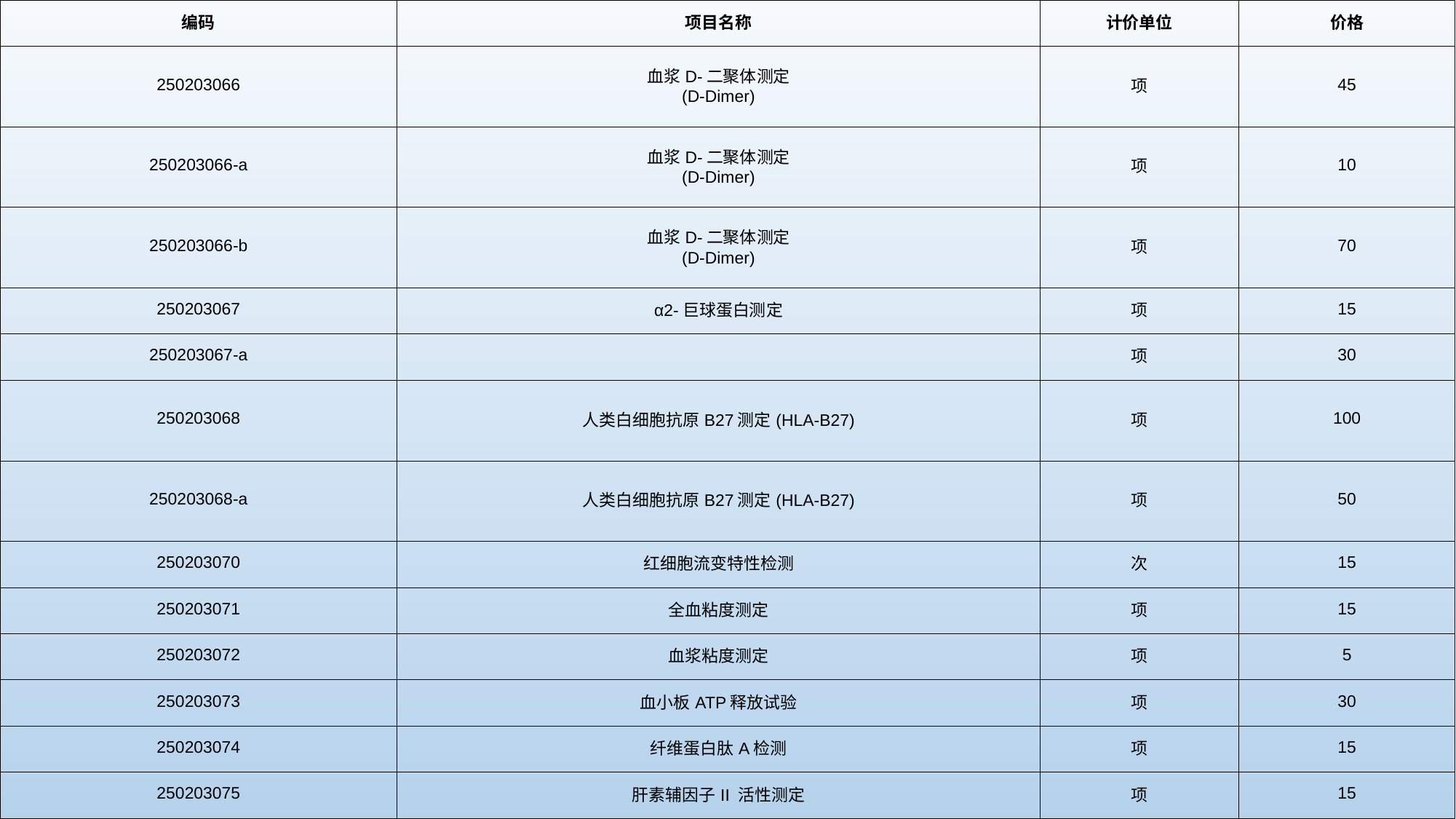

| 编码 | 项目名称 | 计价单位 | 价格 |
| --- | --- | --- | --- |
| 250203066 | 血浆D-二聚体测定 (D-Dimer) | 项 | 45 |
| 250203066-a | 血浆D-二聚体测定 (D-Dimer) | 项 | 10 |
| 250203066-b | 血浆D-二聚体测定 (D-Dimer) | 项 | 70 |
| 250203067 | α2-巨球蛋白测定 | 项 | 15 |
| 250203067-a |  | 项 | 30 |
| 250203068 | 人类白细胞抗原B27测定(HLA-B27) | 项 | 100 |
| 250203068-a | 人类白细胞抗原B27测定(HLA-B27) | 项 | 50 |
| 250203070 | 红细胞流变特性检测 | 次 | 15 |
| 250203071 | 全血粘度测定 | 项 | 15 |
| 250203072 | 血浆粘度测定 | 项 | 5 |
| 250203073 | 血小板ATP释放试验 | 项 | 30 |
| 250203074 | 纤维蛋白肽A检测 | 项 | 15 |
| 250203075 | 肝素辅因子II 活性测定 | 项 | 15 |